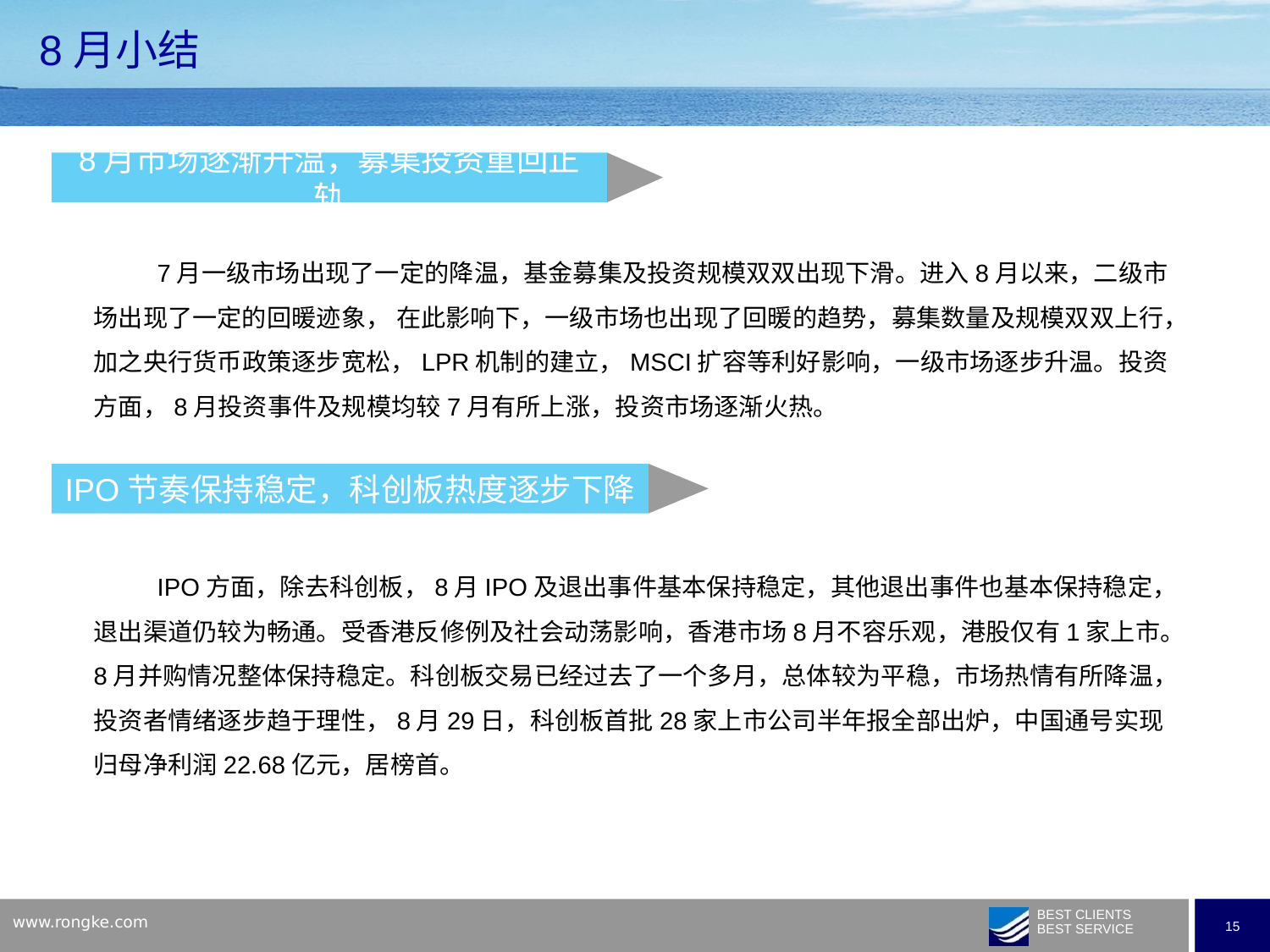

8月小结
8月市场逐渐升温，募集投资重回正轨

7月一级市场出现了一定的降温，基金募集及投资规模双双出现下滑。进入8月以来，二级市场出现了一定的回暖迹象， 在此影响下，一级市场也出现了回暖的趋势，募集数量及规模双双上行，加之央行货币政策逐步宽松，LPR机制的建立，MSCI扩容等利好影响，一级市场逐步升温。投资方面，8月投资事件及规模均较7月有所上涨，投资市场逐渐火热。
IPO节奏保持稳定，科创板热度逐步下降

IPO方面，除去科创板，8月IPO及退出事件基本保持稳定，其他退出事件也基本保持稳定，退出渠道仍较为畅通。受香港反修例及社会动荡影响，香港市场8月不容乐观，港股仅有1家上市。8月并购情况整体保持稳定。科创板交易已经过去了一个多月，总体较为平稳，市场热情有所降温，投资者情绪逐步趋于理性，8月29日，科创板首批28家上市公司半年报全部出炉，中国通号实现归母净利润22.68亿元，居榜首。